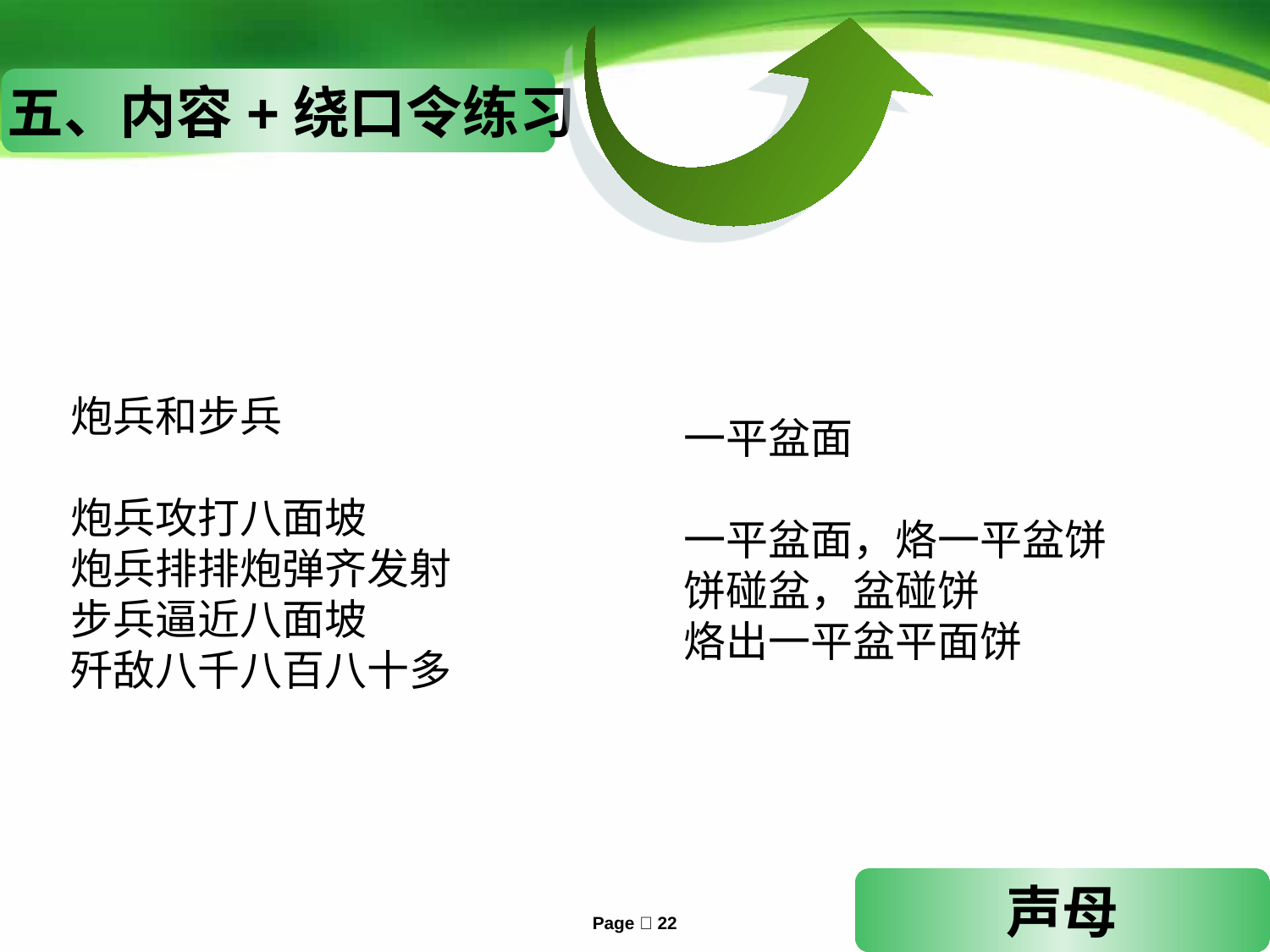

五、内容+绕口令练习

一平盆面

一平盆面，烙一平盆饼
饼碰盆，盆碰饼
烙出一平盆平面饼
炮兵和步兵

炮兵攻打八面坡
炮兵排排炮弹齐发射
步兵逼近八面坡
歼敌八千八百八十多
声母